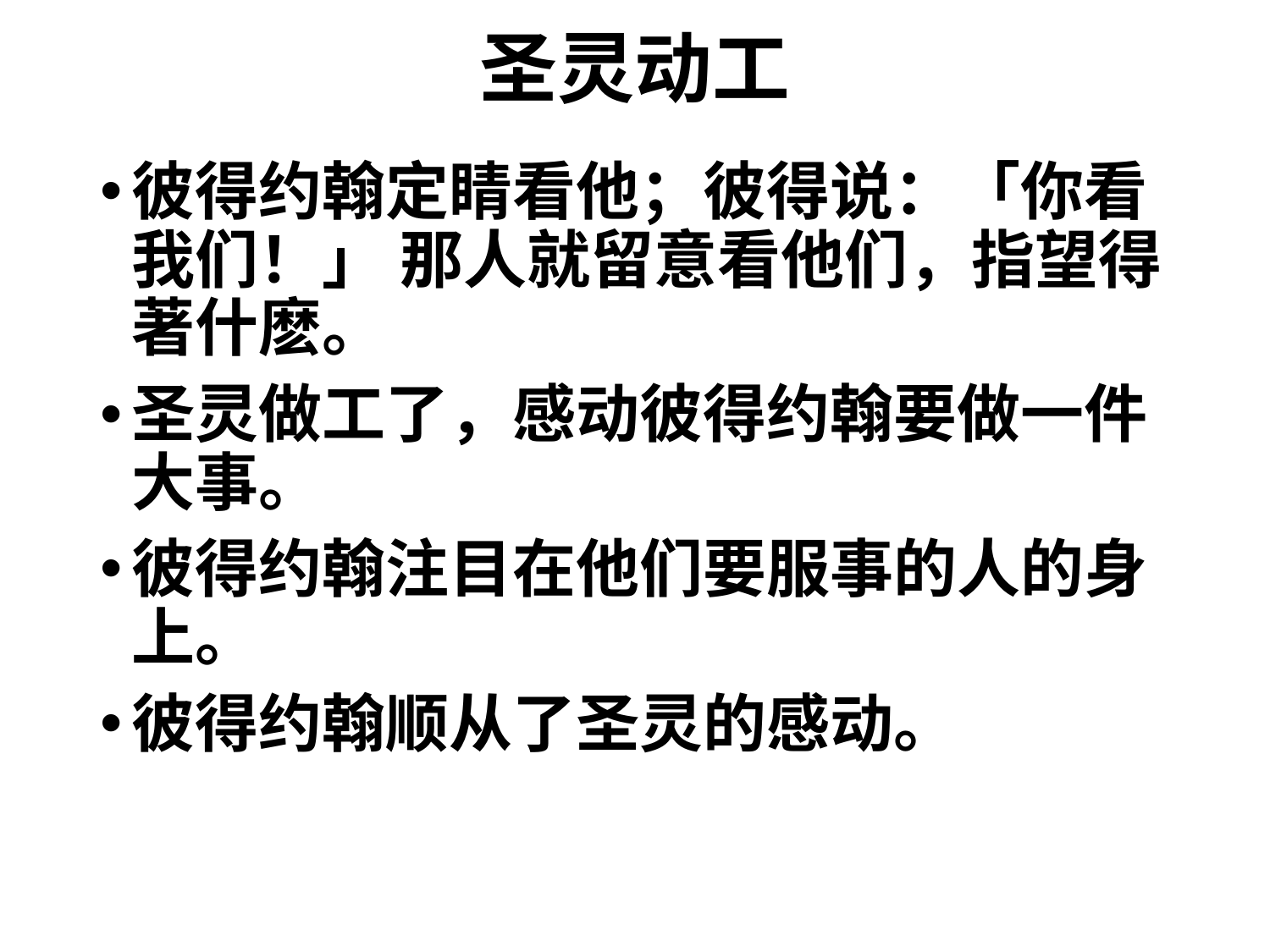

# 圣灵动工
彼得约翰定睛看他；彼得说：「你看我们！」 那人就留意看他们，指望得著什麽。
圣灵做工了，感动彼得约翰要做一件大事。
彼得约翰注目在他们要服事的人的身上。
彼得约翰顺从了圣灵的感动。